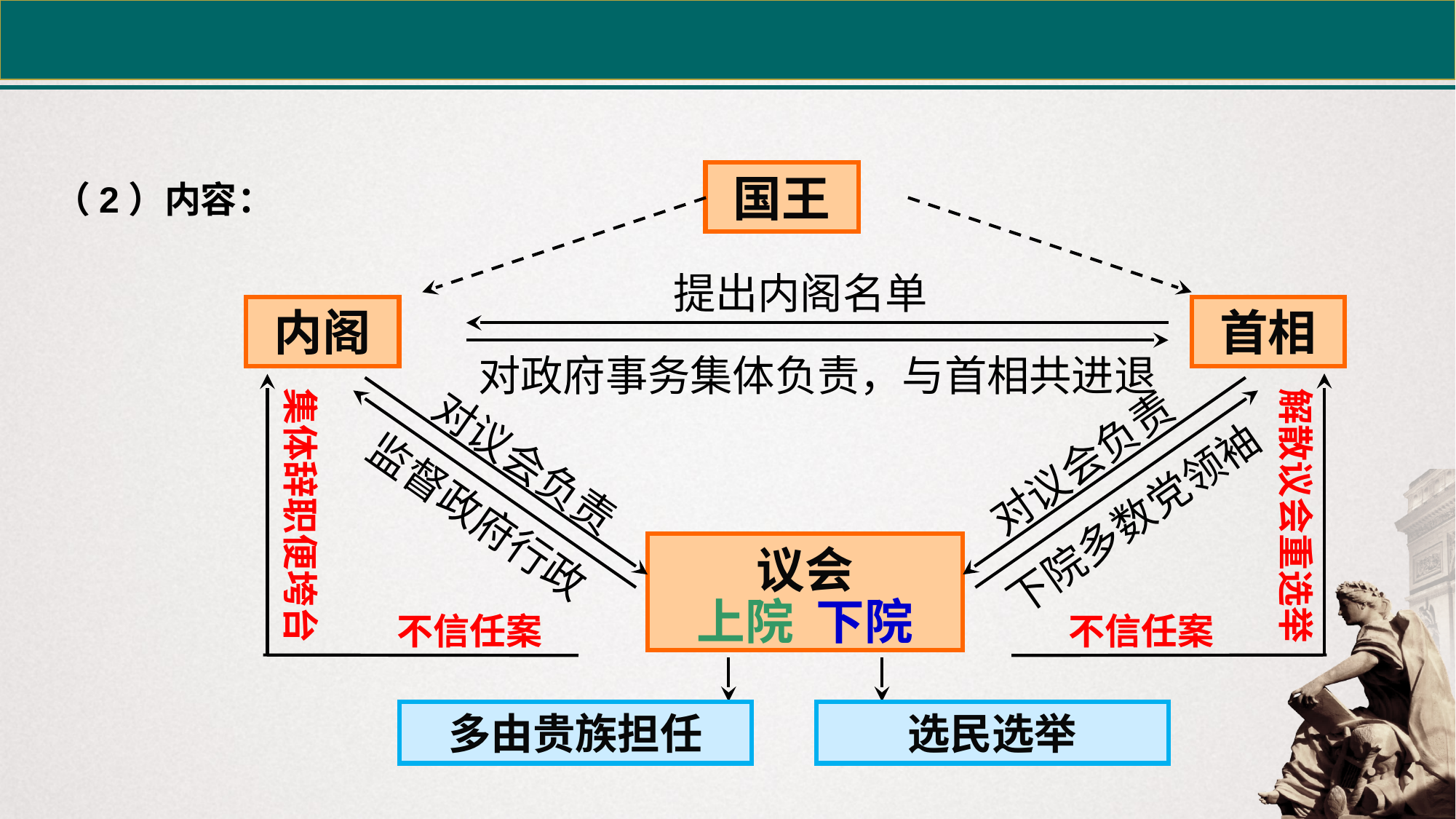

（2）内容：

国王
提出内阁名单

内阁

首相
对政府事务集体负责，与首相共进退
集体辞职便垮台
解散议会重选举

对议会负责
对议会负责
监督政府行政
下院多数党领袖

议会
上院  下院
不信任案
不信任案
多由贵族担任
选民选举